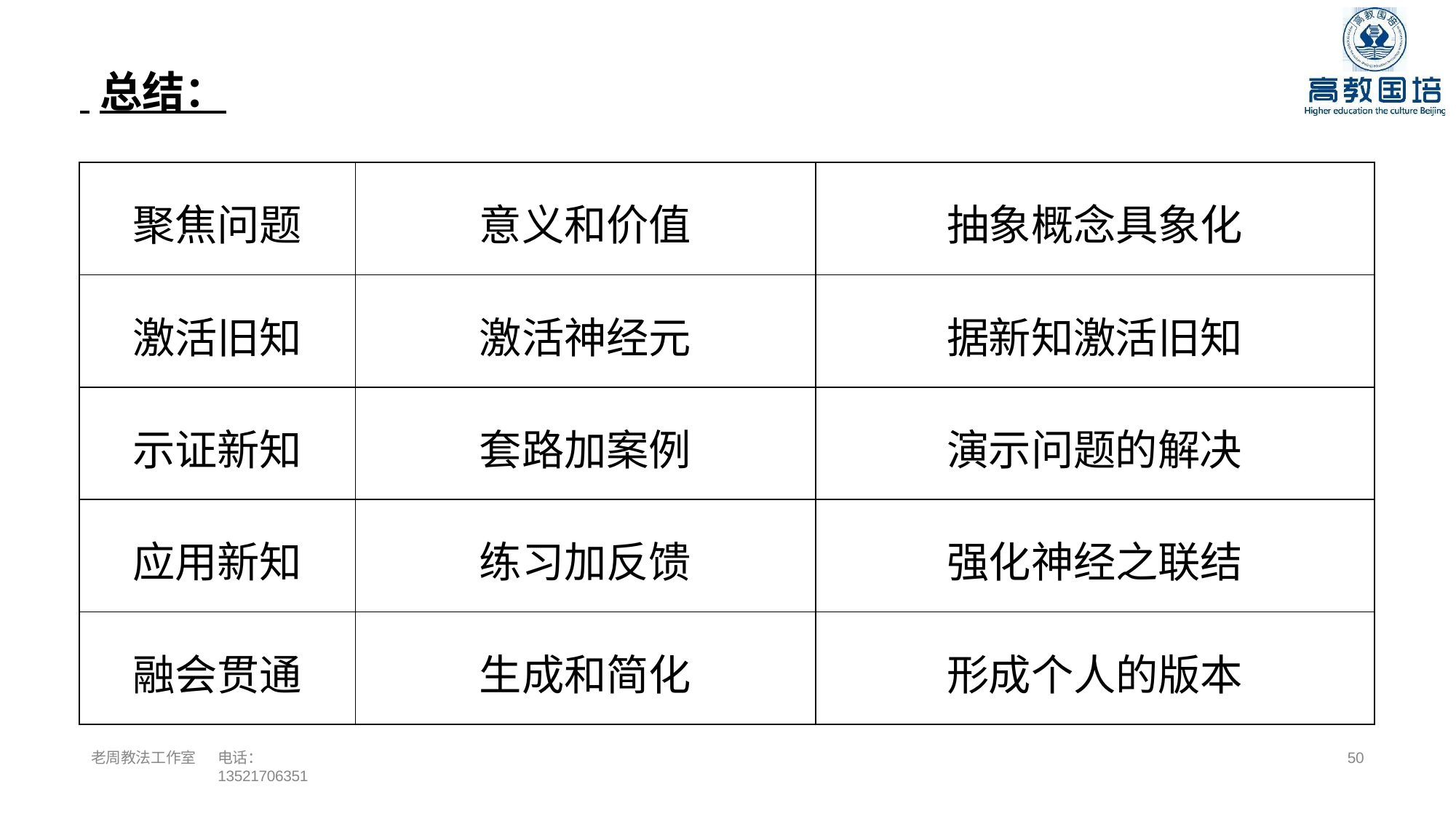

# 总结：
| 聚焦问题 | 意义和价值 | 抽象概念具象化 |
| --- | --- | --- |
| 激活旧知 | 激活神经元 | 据新知激活旧知 |
| 示证新知 | 套路加案例 | 演示问题的解决 |
| 应用新知 | 练习加反馈 | 强化神经之联结 |
| 融会贯通 | 生成和简化 | 形成个人的版本 |
老周教法工作室
电话：13521706351
50